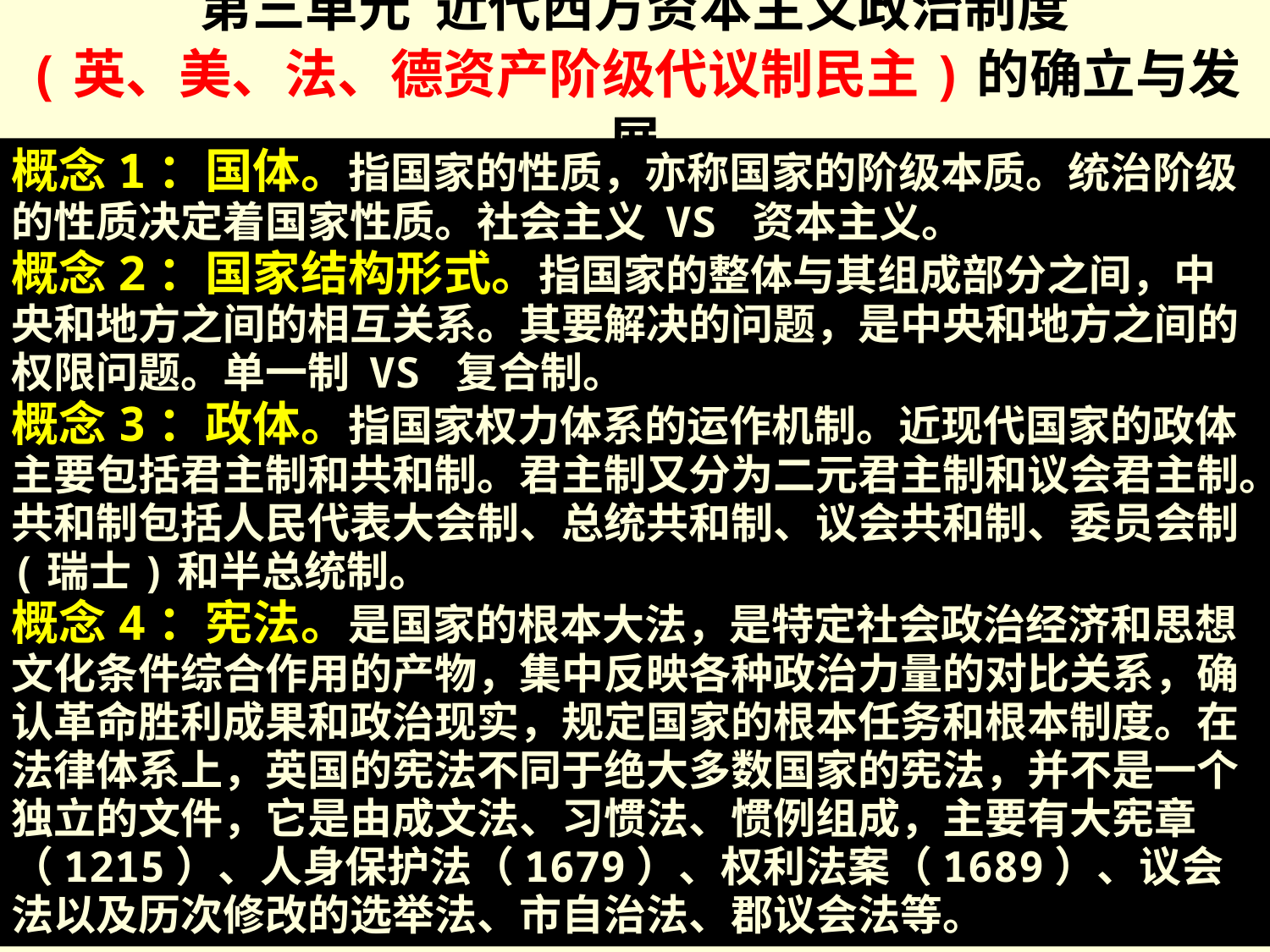

第三单元  近代西方资本主义政治制度
(英、美、法、德资产阶级代议制民主)的确立与发展
概念1：国体。指国家的性质，亦称国家的阶级本质。统治阶级的性质决定着国家性质。社会主义 VS 资本主义。
概念2：国家结构形式。指国家的整体与其组成部分之间，中央和地方之间的相互关系。其要解决的问题，是中央和地方之间的权限问题。单一制 VS 复合制。
概念3：政体。指国家权力体系的运作机制。近现代国家的政体主要包括君主制和共和制。君主制又分为二元君主制和议会君主制。共和制包括人民代表大会制、总统共和制、议会共和制、委员会制(瑞士)和半总统制。
概念4：宪法。是国家的根本大法，是特定社会政治经济和思想文化条件综合作用的产物，集中反映各种政治力量的对比关系，确认革命胜利成果和政治现实，规定国家的根本任务和根本制度。在法律体系上，英国的宪法不同于绝大多数国家的宪法，并不是一个独立的文件，它是由成文法、习惯法、惯例组成，主要有大宪章（1215）、人身保护法（1679）、权利法案（1689）、议会法以及历次修改的选举法、市自治法、郡议会法等。